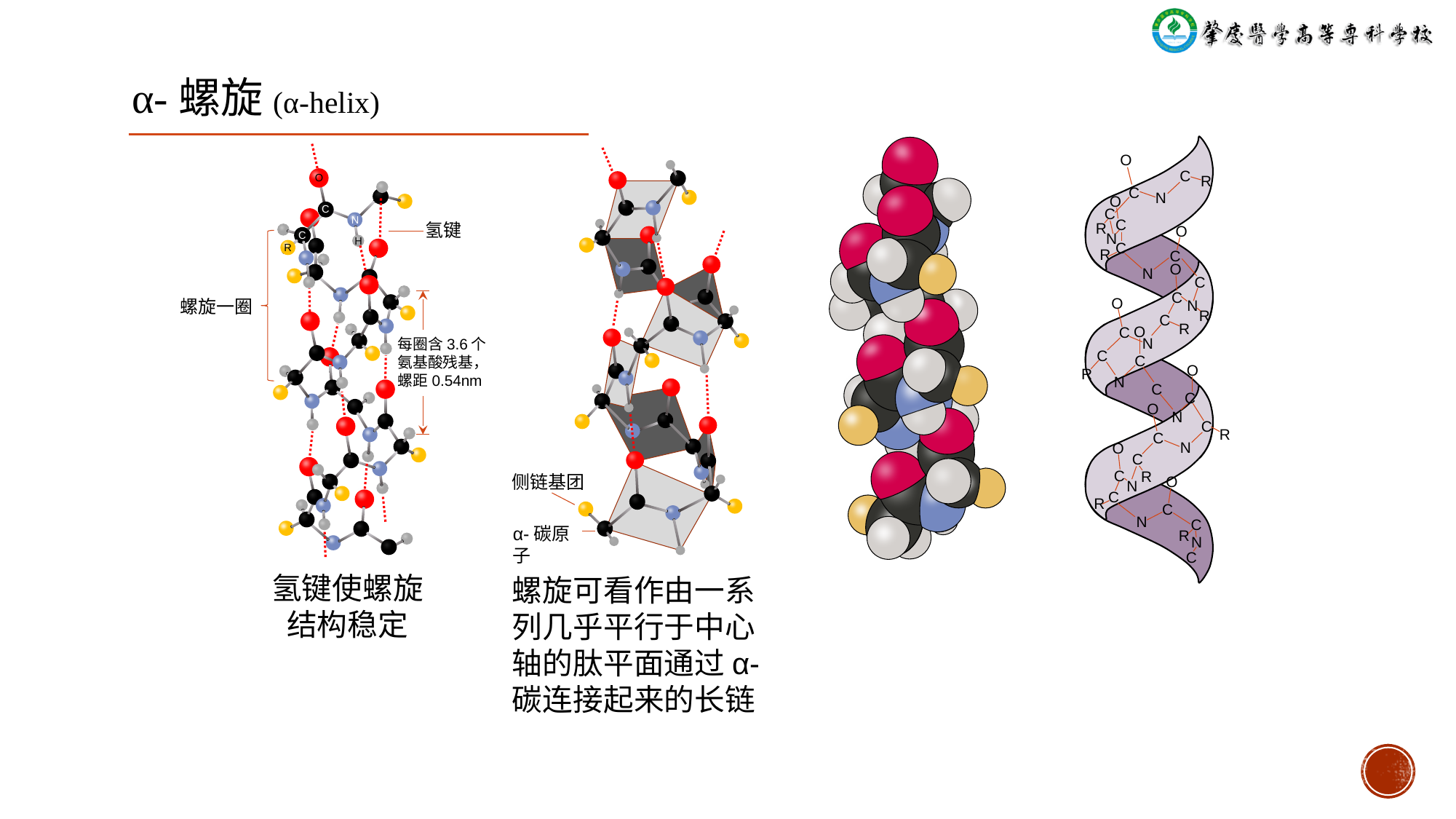

α-螺旋(α-helix)

O
C
R
C
N
O

C
C
R
O
N
C
R
C
O

N
C
C
O
N
R
C
R
O
C

N
C
C
O
R
N
C

C
O
N
C
R
C
N
O

C
C
R
O
N
C
R
C
N
C
R
N
C

O

C

N

C

H

R

氢键

螺旋一圈
每圈含3.6个氨基酸残基，螺距0.54nm
侧链基团
α-碳原子
氢键使螺旋结构稳定
螺旋可看作由一系列几乎平行于中心轴的肽平面通过α-碳连接起来的长链